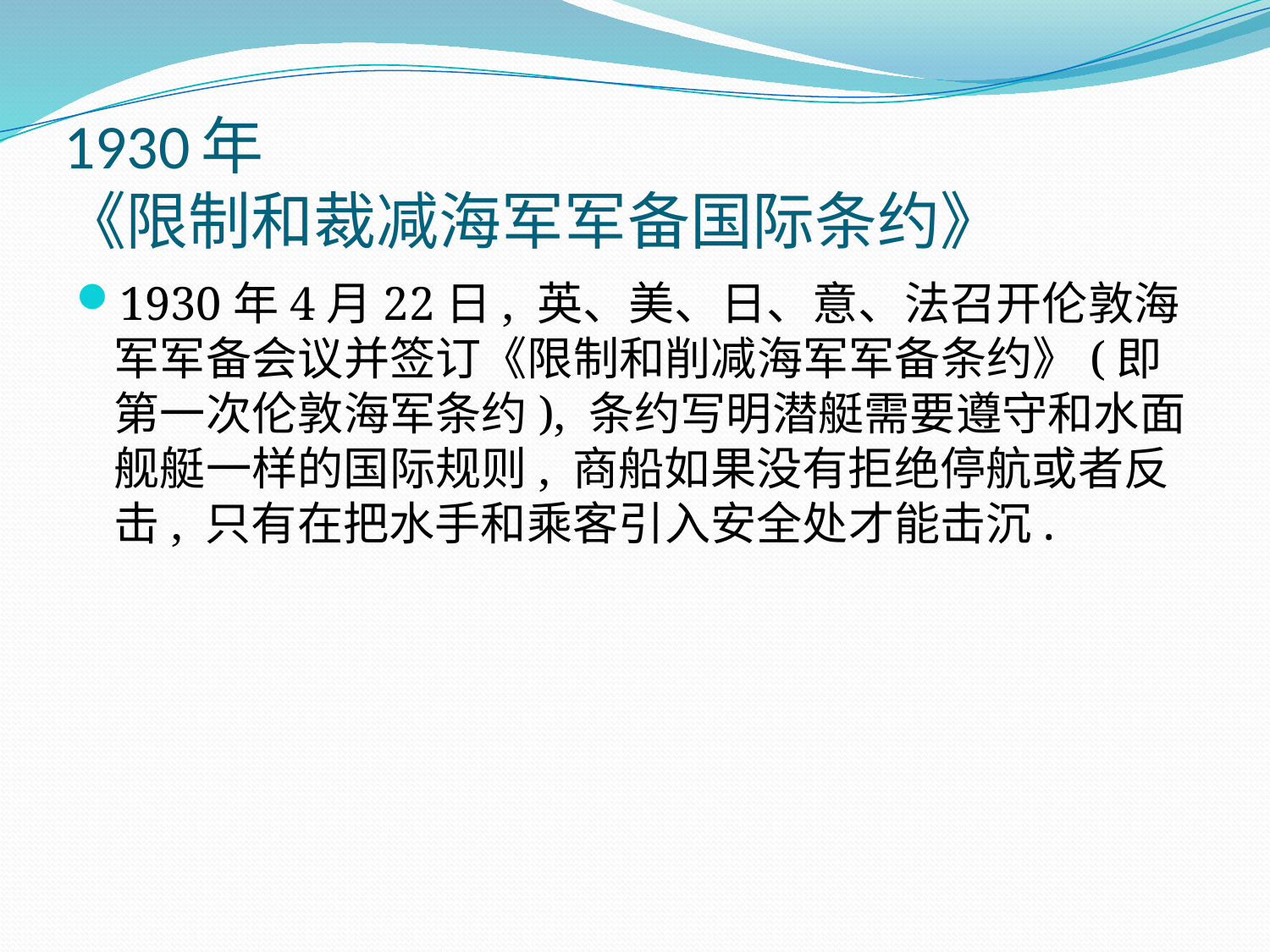

# 1930年 《限制和裁减海军军备国际条约》
1930年4月22日, 英、美、日、意、法召开伦敦海军军备会议并签订《限制和削减海军军备条约》(即第一次伦敦海军条约), 条约写明潜艇需要遵守和水面舰艇一样的国际规则, 商船如果没有拒绝停航或者反击, 只有在把水手和乘客引入安全处才能击沉.